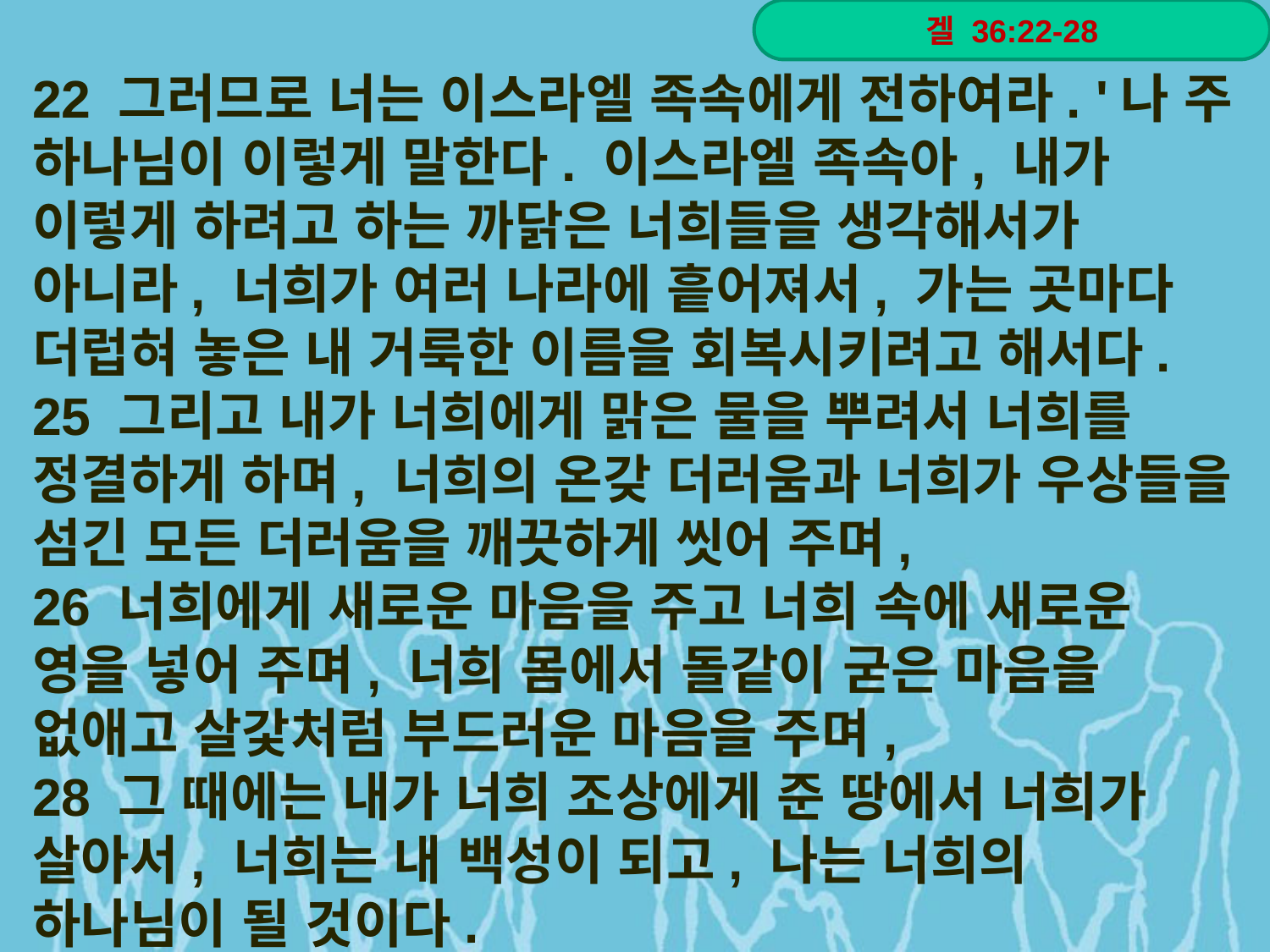

22 그러므로 너는 이스라엘 족속에게 전하여라. '나 주 하나님이 이렇게 말한다. 이스라엘 족속아, 내가 이렇게 하려고 하는 까닭은 너희들을 생각해서가 아니라, 너희가 여러 나라에 흩어져서, 가는 곳마다 더럽혀 놓은 내 거룩한 이름을 회복시키려고 해서다.
25 그리고 내가 너희에게 맑은 물을 뿌려서 너희를 정결하게 하며, 너희의 온갖 더러움과 너희가 우상들을 섬긴 모든 더러움을 깨끗하게 씻어 주며,
26 너희에게 새로운 마음을 주고 너희 속에 새로운 영을 넣어 주며, 너희 몸에서 돌같이 굳은 마음을 없애고 살갗처럼 부드러운 마음을 주며,
28 그 때에는 내가 너희 조상에게 준 땅에서 너희가 살아서, 너희는 내 백성이 되고, 나는 너희의 하나님이 될 것이다.
겔 36:22-28